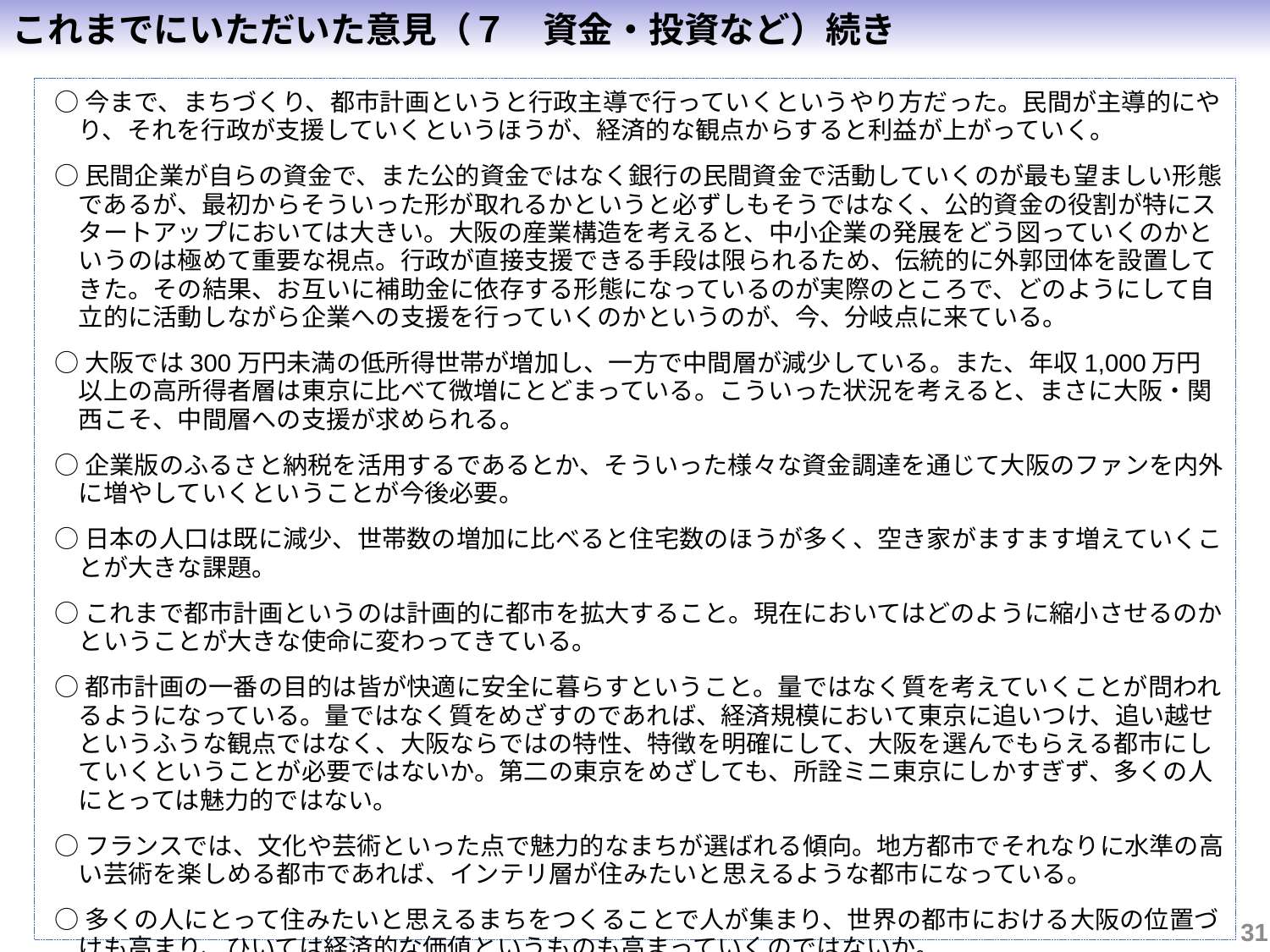

これまでにいただいた意見（７　資金・投資など）続き
○今まで、まちづくり、都市計画というと行政主導で行っていくというやり方だった。民間が主導的にやり、それを行政が支援していくというほうが、経済的な観点からすると利益が上がっていく。
○民間企業が自らの資金で、また公的資金ではなく銀行の民間資金で活動していくのが最も望ましい形態であるが、最初からそういった形が取れるかというと必ずしもそうではなく、公的資金の役割が特にスタートアップにおいては大きい。大阪の産業構造を考えると、中小企業の発展をどう図っていくのかというのは極めて重要な視点。行政が直接支援できる手段は限られるため、伝統的に外郭団体を設置してきた。その結果、お互いに補助金に依存する形態になっているのが実際のところで、どのようにして自立的に活動しながら企業への支援を行っていくのかというのが、今、分岐点に来ている。
○大阪では300万円未満の低所得世帯が増加し、一方で中間層が減少している。また、年収1,000万円以上の高所得者層は東京に比べて微増にとどまっている。こういった状況を考えると、まさに大阪・関西こそ、中間層への支援が求められる。
○企業版のふるさと納税を活用するであるとか、そういった様々な資金調達を通じて大阪のファンを内外に増やしていくということが今後必要。
○日本の人口は既に減少、世帯数の増加に比べると住宅数のほうが多く、空き家がますます増えていくことが大きな課題。
○これまで都市計画というのは計画的に都市を拡大すること。現在においてはどのように縮小させるのかということが大きな使命に変わってきている。
○都市計画の一番の目的は皆が快適に安全に暮らすということ。量ではなく質を考えていくことが問われるようになっている。量ではなく質をめざすのであれば、経済規模において東京に追いつけ、追い越せというふうな観点ではなく、大阪ならではの特性、特徴を明確にして、大阪を選んでもらえる都市にしていくということが必要ではないか。第二の東京をめざしても、所詮ミニ東京にしかすぎず、多くの人にとっては魅力的ではない。
○フランスでは、文化や芸術といった点で魅力的なまちが選ばれる傾向。地方都市でそれなりに水準の高い芸術を楽しめる都市であれば、インテリ層が住みたいと思えるような都市になっている。
○多くの人にとって住みたいと思えるまちをつくることで人が集まり、世界の都市における大阪の位置づけも高まり、ひいては経済的な価値というものも高まっていくのではないか。
31